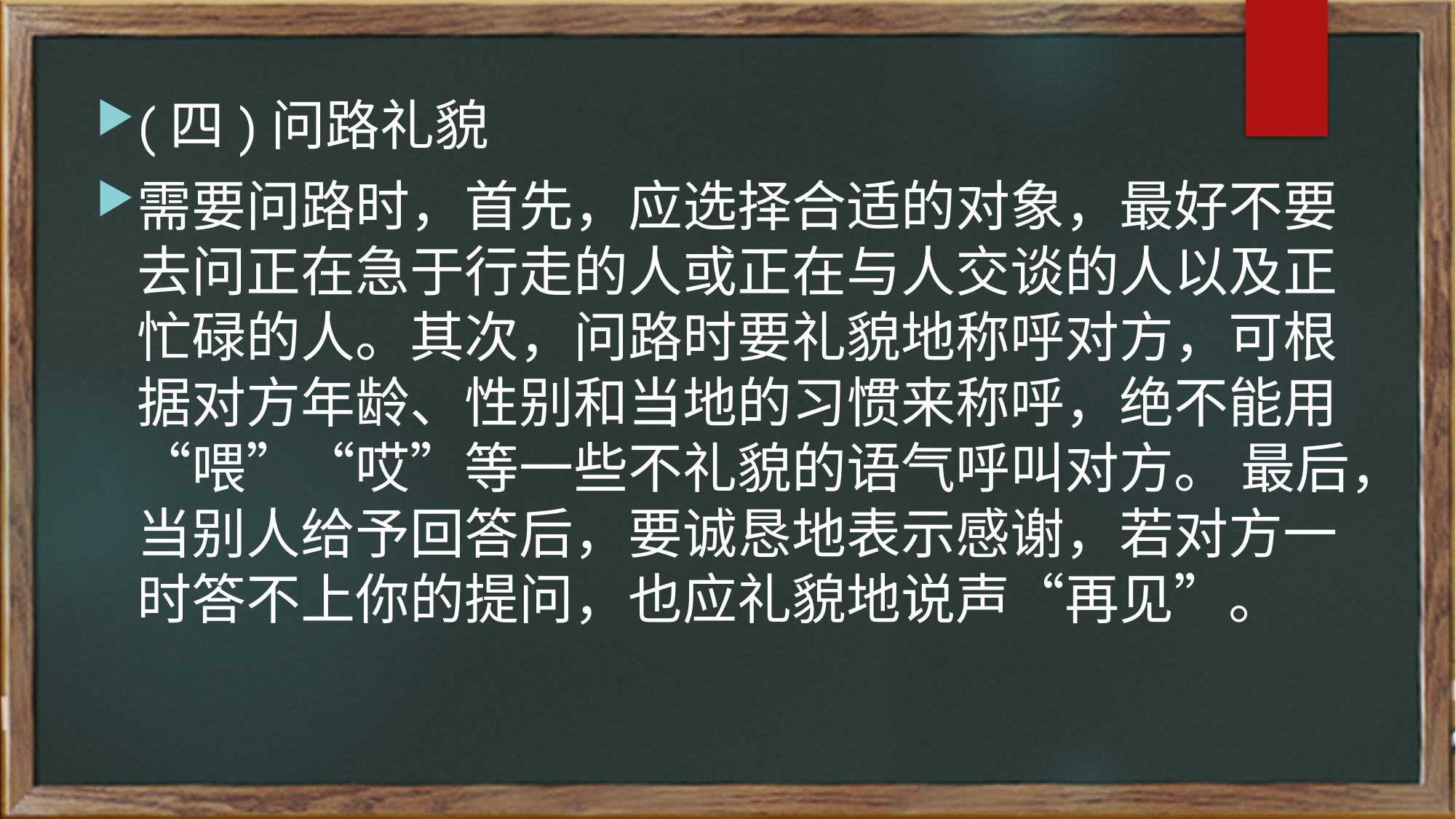

(四)问路礼貌
需要问路时，首先，应选择合适的对象，最好不要去问正在急于行走的人或正在与人交谈的人以及正忙碌的人。其次，问路时要礼貌地称呼对方，可根据对方年龄、性别和当地的习惯来称呼，绝不能用“喂”“哎”等一些不礼貌的语气呼叫对方。 最后，当别人给予回答后，要诚恳地表示感谢，若对方一时答不上你的提问，也应礼貌地说声“再见”。